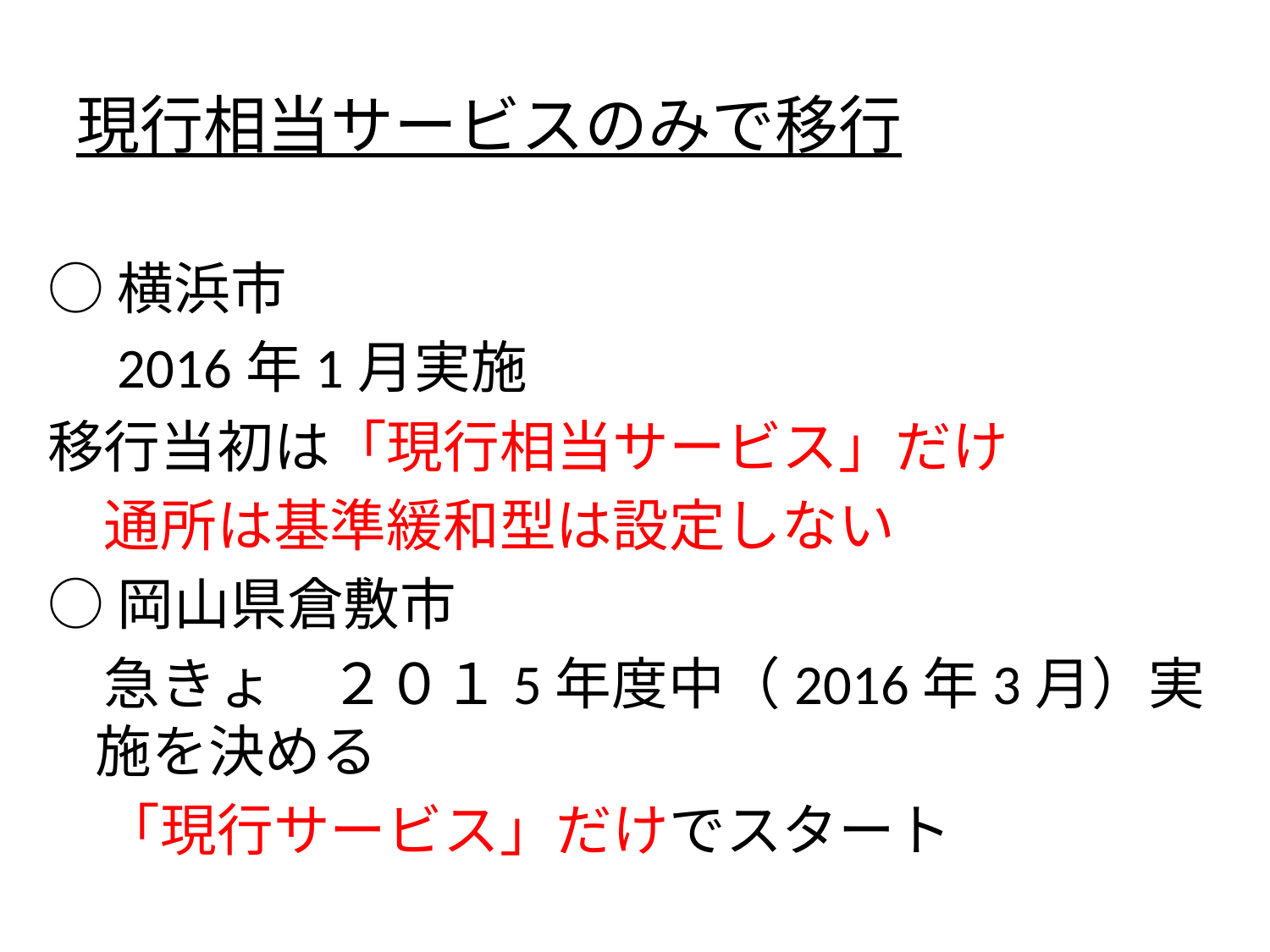

# 現行相当サービスのみで移行
○横浜市
　2016年1月実施
移行当初は「現行相当サービス」だけ
　通所は基準緩和型は設定しない
○岡山県倉敷市
　急きょ　２０１5年度中（2016年3月）実施を決める
　「現行サービス」だけでスタート